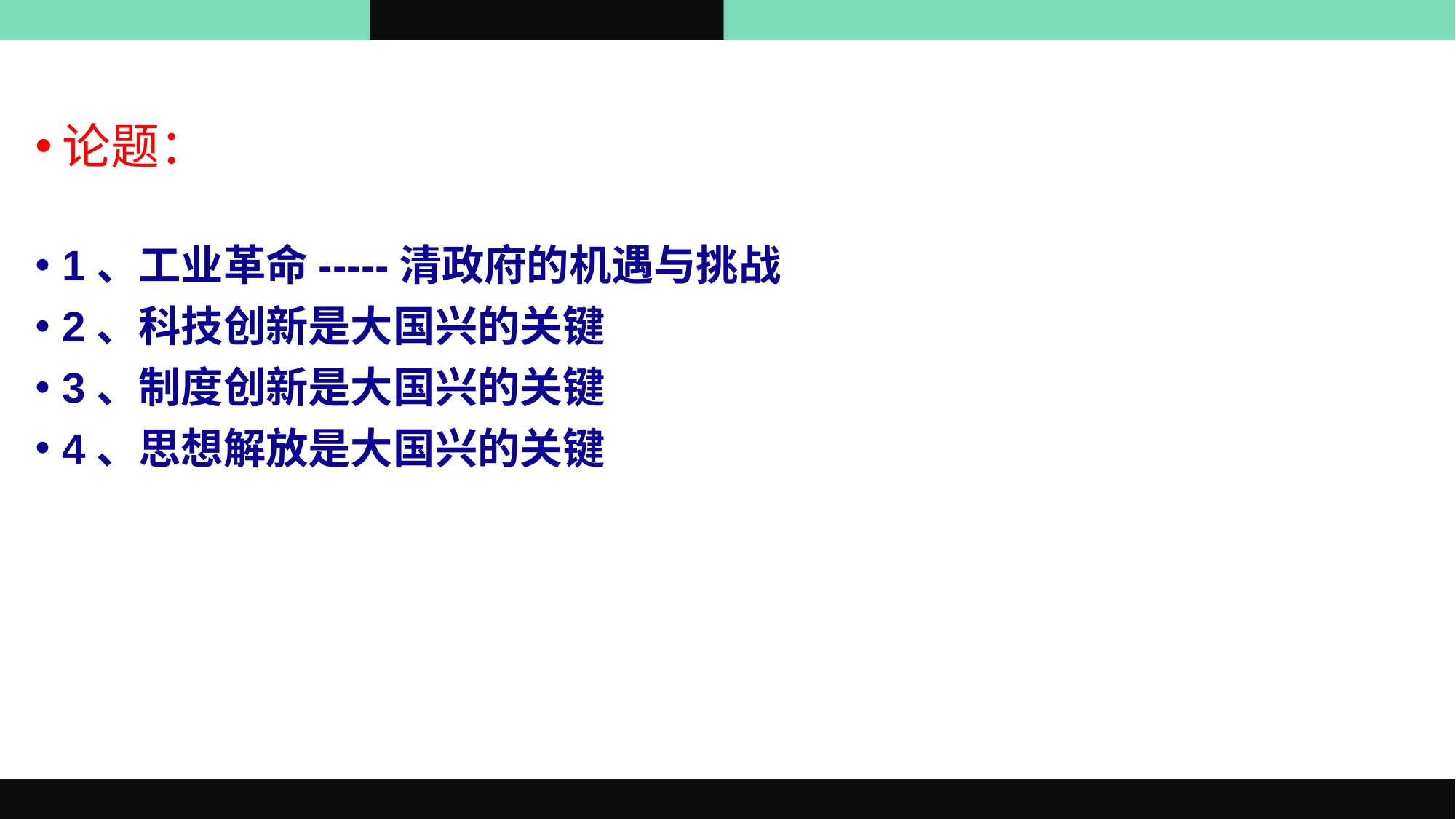

论题：

1、工业革命-----清政府的机遇与挑战
2、科技创新是大国兴的关键
3、制度创新是大国兴的关键
4、思想解放是大国兴的关键